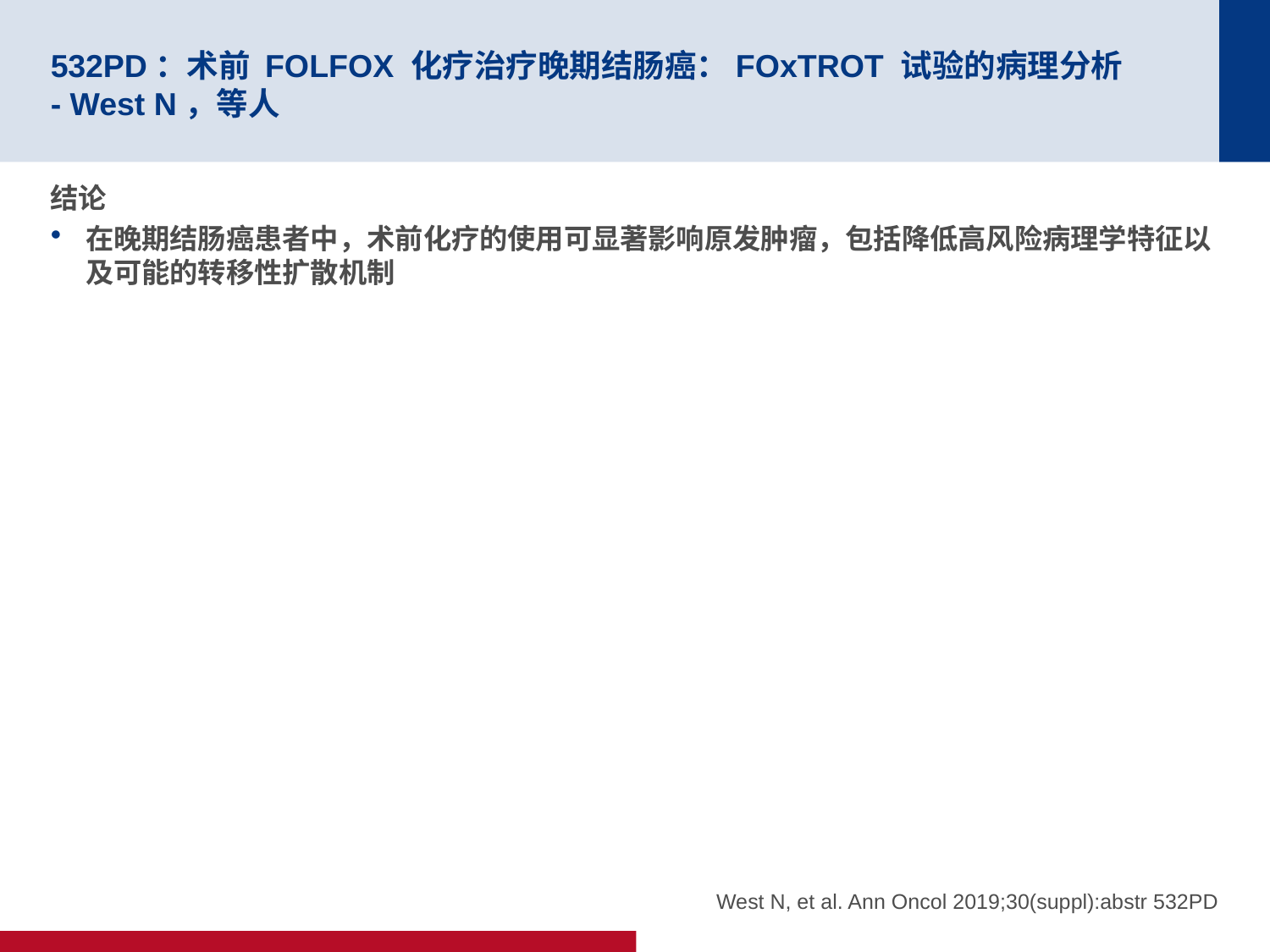

# 532PD：术前 FOLFOX 化疗治疗晚期结肠癌：FOxTROT 试验的病理分析 - West N，等人
结论
在晚期结肠癌患者中，术前化疗的使用可显著影响原发肿瘤，包括降低高风险病理学特征以及可能的转移性扩散机制
West N, et al. Ann Oncol 2019;30(suppl):abstr 532PD